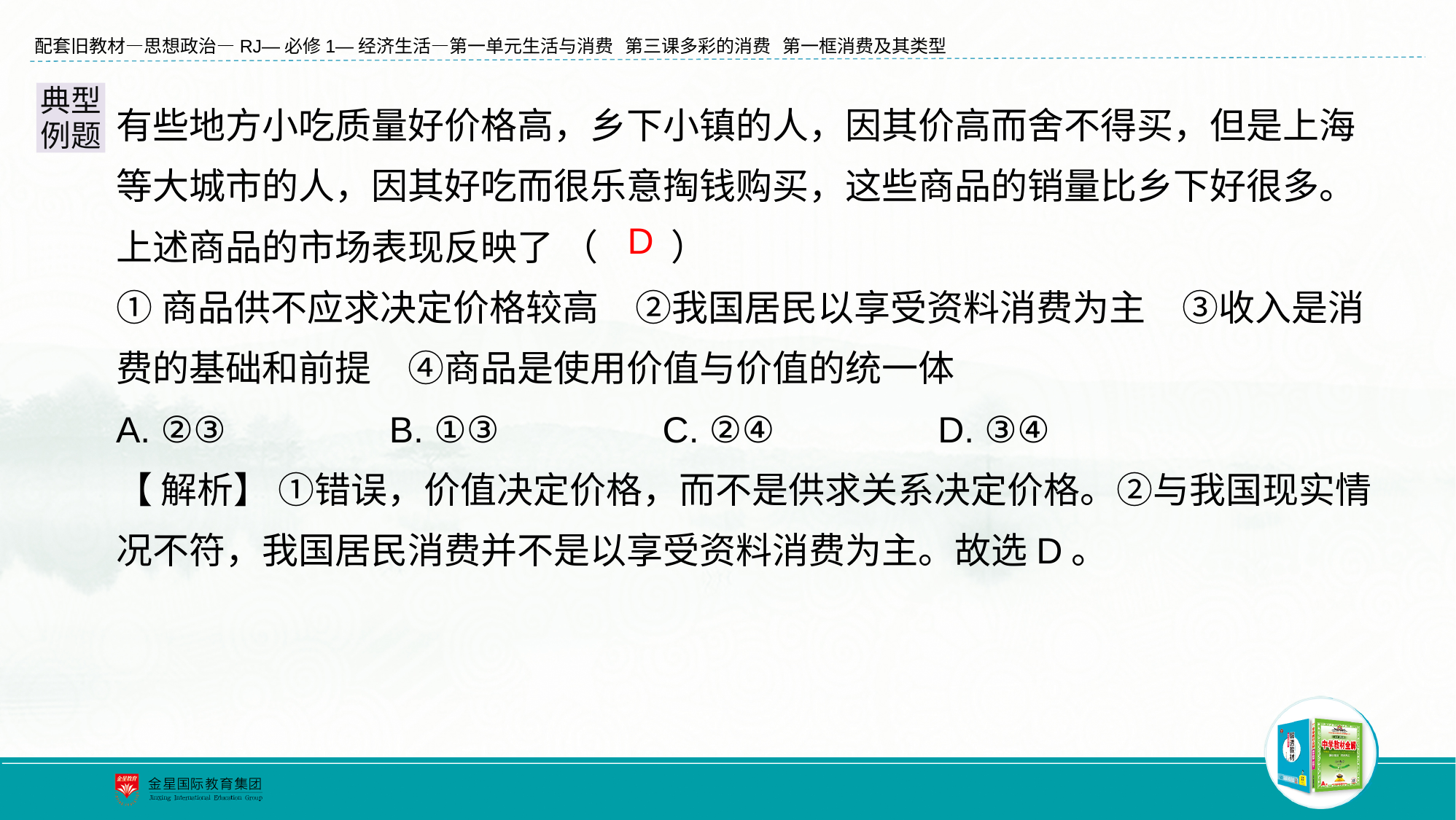

有些地方小吃质量好价格高，乡下小镇的人，因其价高而舍不得买，但是上海等大城市的人，因其好吃而很乐意掏钱购买，这些商品的销量比乡下好很多。上述商品的市场表现反映了 （　　）
①商品供不应求决定价格较高　②我国居民以享受资料消费为主　③收入是消费的基础和前提　④商品是使用价值与价值的统一体
A. ②③　　　　B. ①③　　　　C. ②④　　　　D. ③④
【 解析】 ①错误，价值决定价格，而不是供求关系决定价格。②与我国现实情况不符，我国居民消费并不是以享受资料消费为主。故选D。
典型例题
D